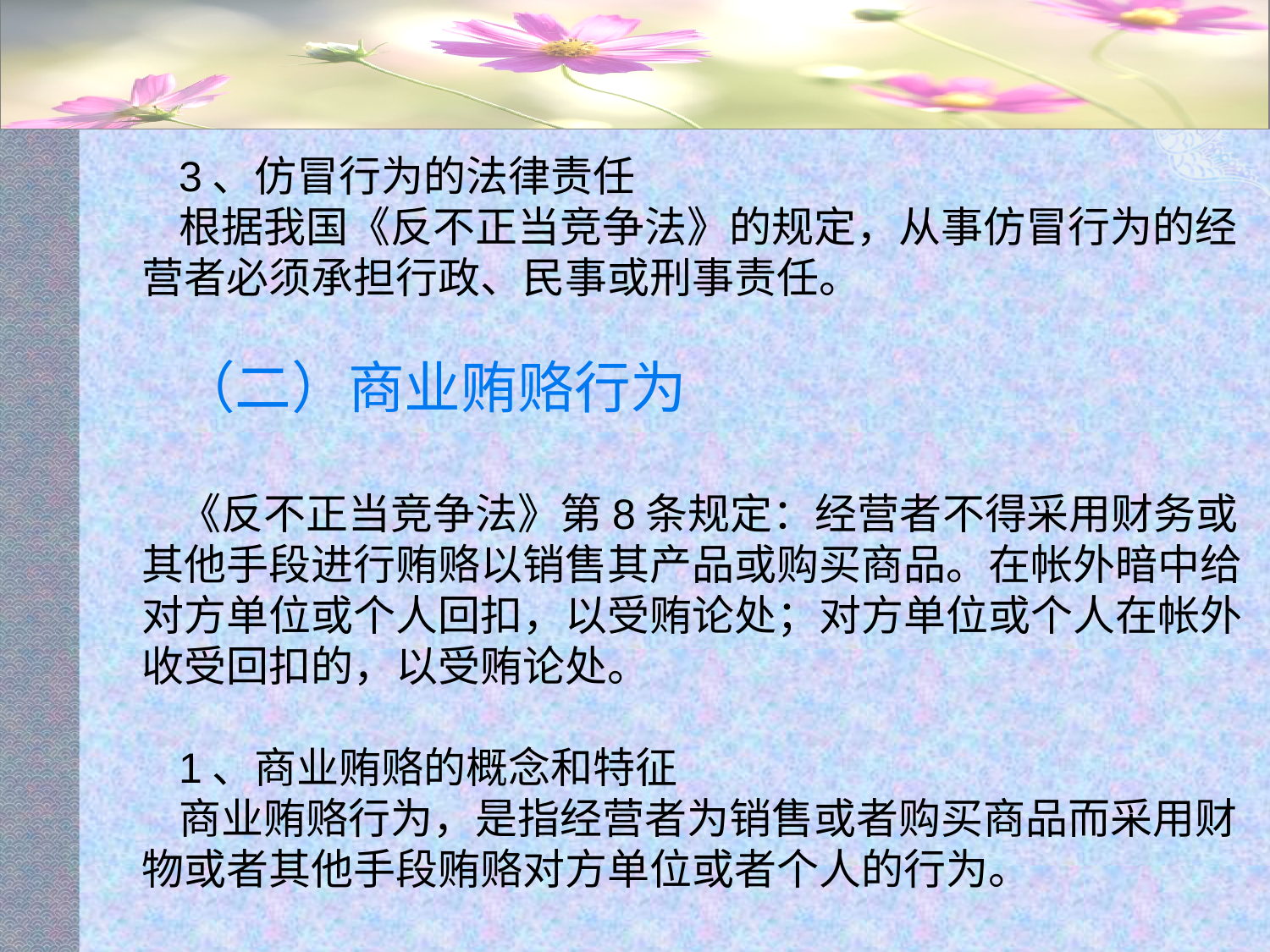

#
3、仿冒行为的法律责任
根据我国《反不正当竞争法》的规定，从事仿冒行为的经营者必须承担行政、民事或刑事责任。

（二）商业贿赂行为

《反不正当竞争法》第8条规定：经营者不得采用财务或其他手段进行贿赂以销售其产品或购买商品。在帐外暗中给对方单位或个人回扣，以受贿论处；对方单位或个人在帐外收受回扣的，以受贿论处。

1、商业贿赂的概念和特征
商业贿赂行为，是指经营者为销售或者购买商品而采用财物或者其他手段贿赂对方单位或者个人的行为。